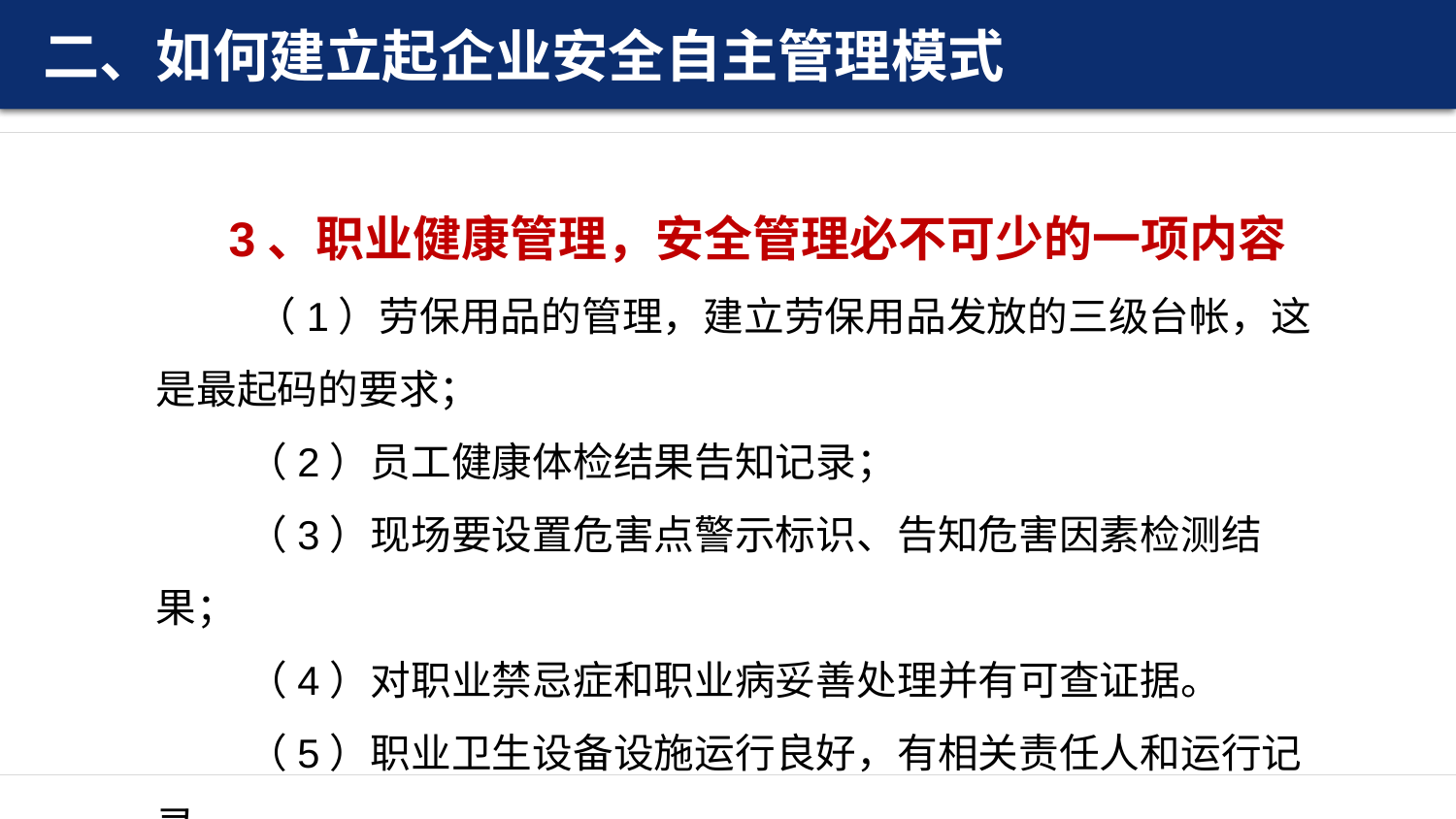

二、如何建立起企业安全自主管理模式
3、职业健康管理，安全管理必不可少的一项内容
  （1）劳保用品的管理，建立劳保用品发放的三级台帐，这是最起码的要求；
 （2）员工健康体检结果告知记录；
 （3）现场要设置危害点警示标识、告知危害因素检测结果；
 （4）对职业禁忌症和职业病妥善处理并有可查证据。
 （5）职业卫生设备设施运行良好，有相关责任人和运行记录。